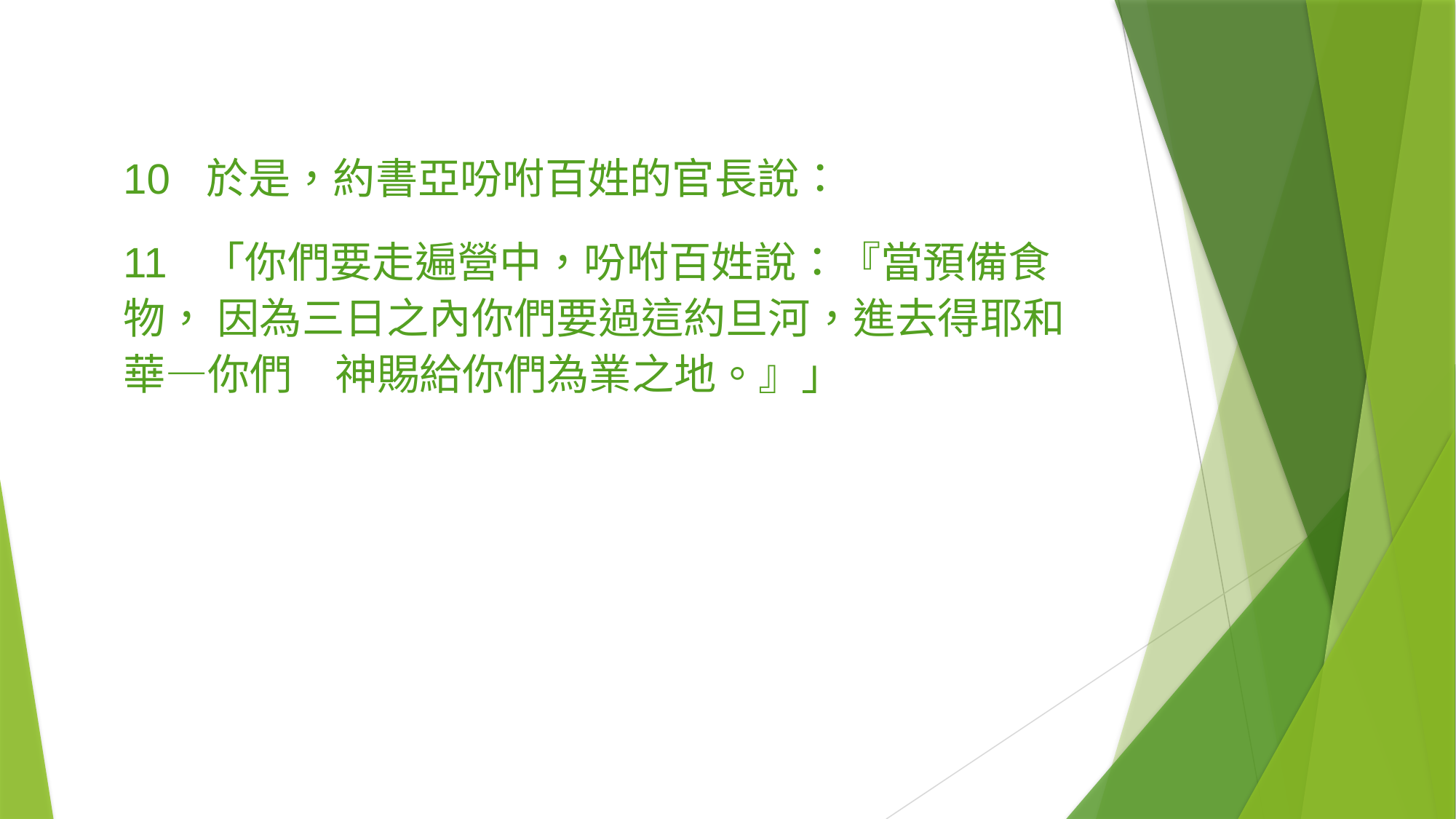

10 於是，約書亞吩咐百姓的官長說：
11 「你們要走遍營中，吩咐百姓說：『當預備食物， 因為三日之內你們要過這約旦河，進去得耶和華—你們　神賜給你們為業之地。』」